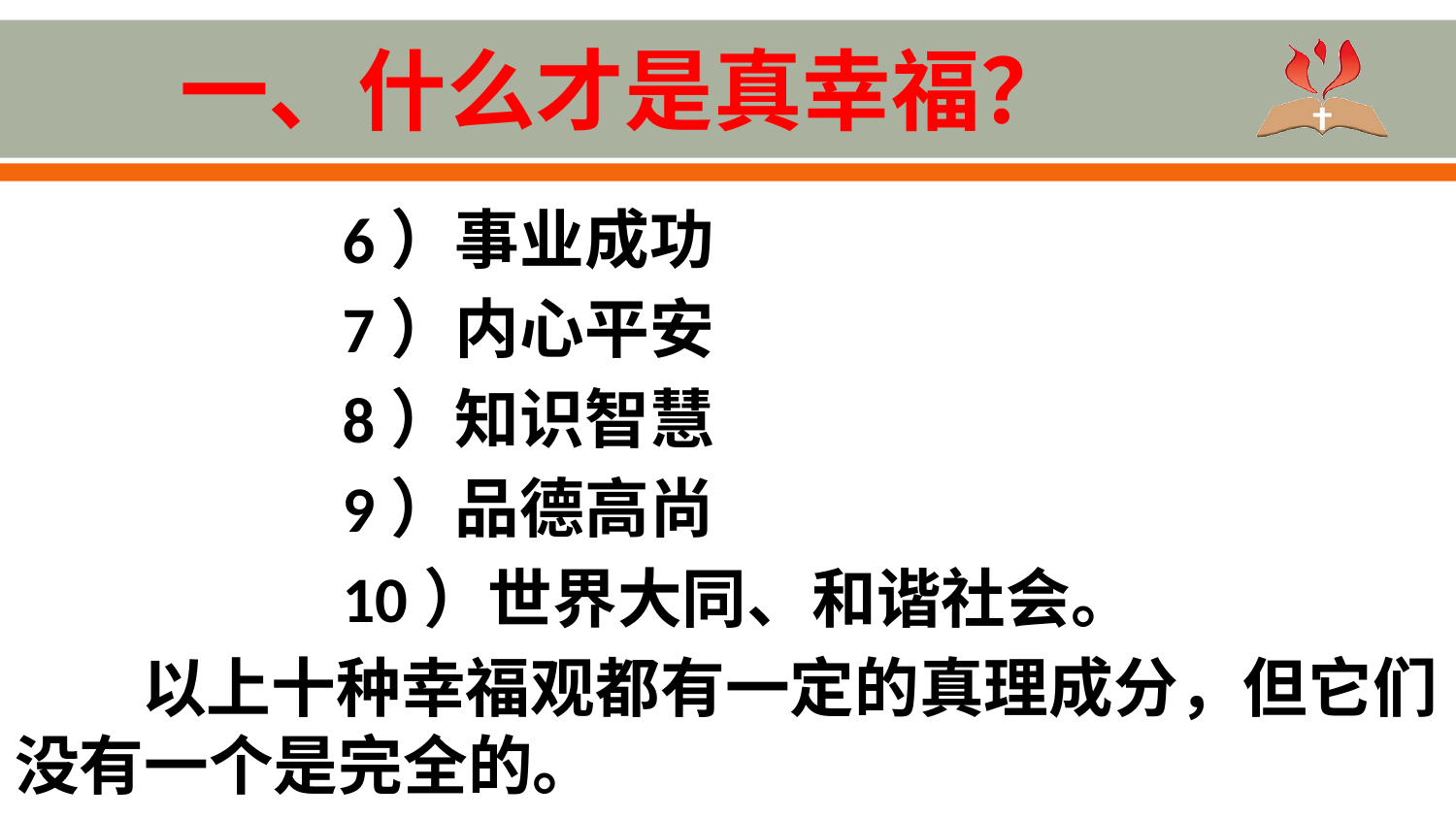

# 一、什么才是真幸福？
6）事业成功
7）内心平安
8）知识智慧
9）品德高尚
10）世界大同、和谐社会。
以上十种幸福观都有一定的真理成分，但它们没有一个是完全的。